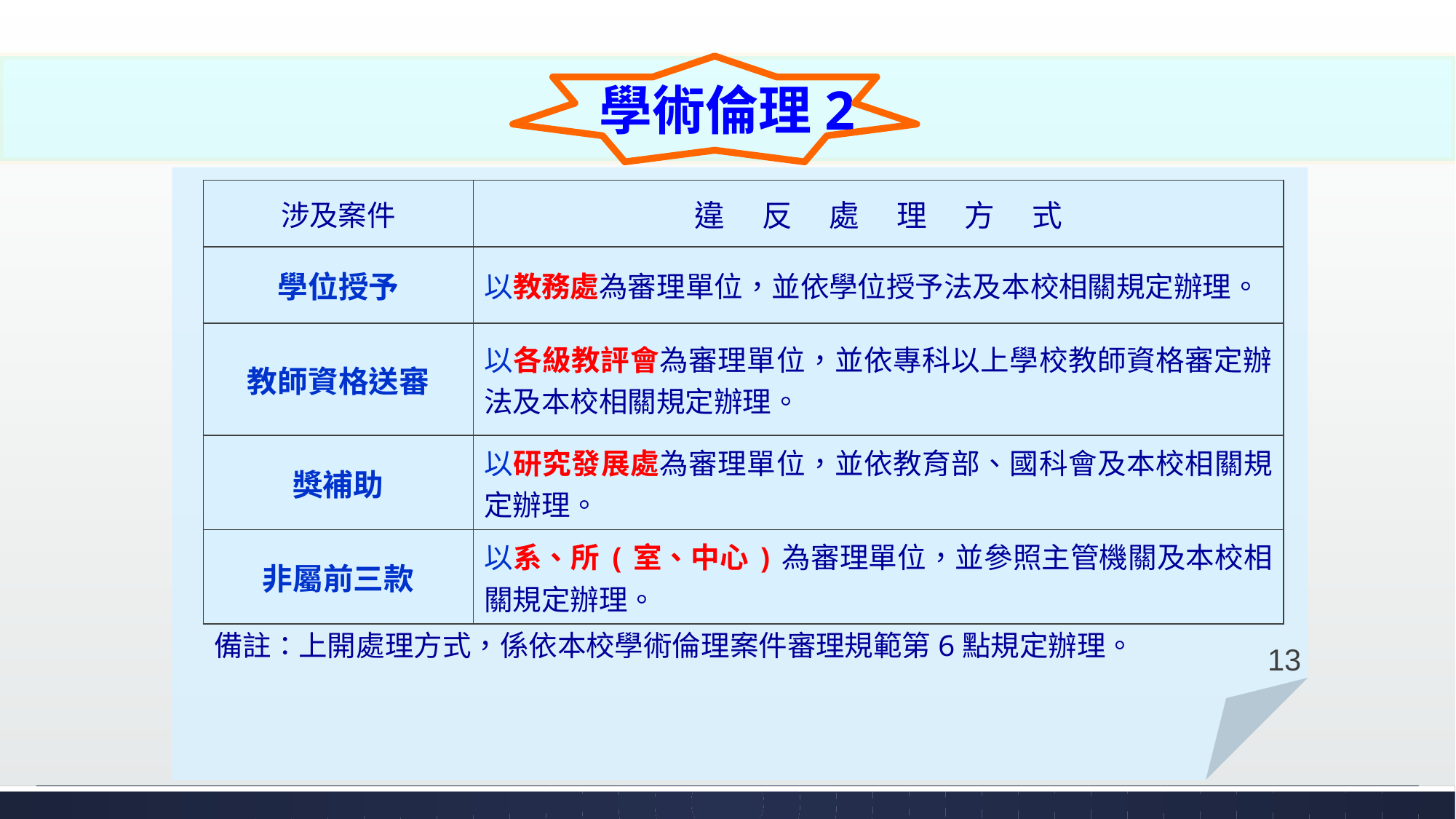

學術倫理2

| 涉及案件 | 違　 反　 處 　理　 方 　式 |
| --- | --- |
| 學位授予 | 以教務處為審理單位，並依學位授予法及本校相關規定辦理。 |
| 教師資格送審 | 以各級教評會為審理單位，並依專科以上學校教師資格審定辦法及本校相關規定辦理。 |
| 獎補助 | 以研究發展處為審理單位，並依教育部、國科會及本校相關規定辦理。 |
| 非屬前三款 | 以系、所(室、中心)為審理單位，並參照主管機關及本校相關規定辦理。 |

#
備註：上開處理方式，係依本校學術倫理案件審理規範第6點規定辦理。
13